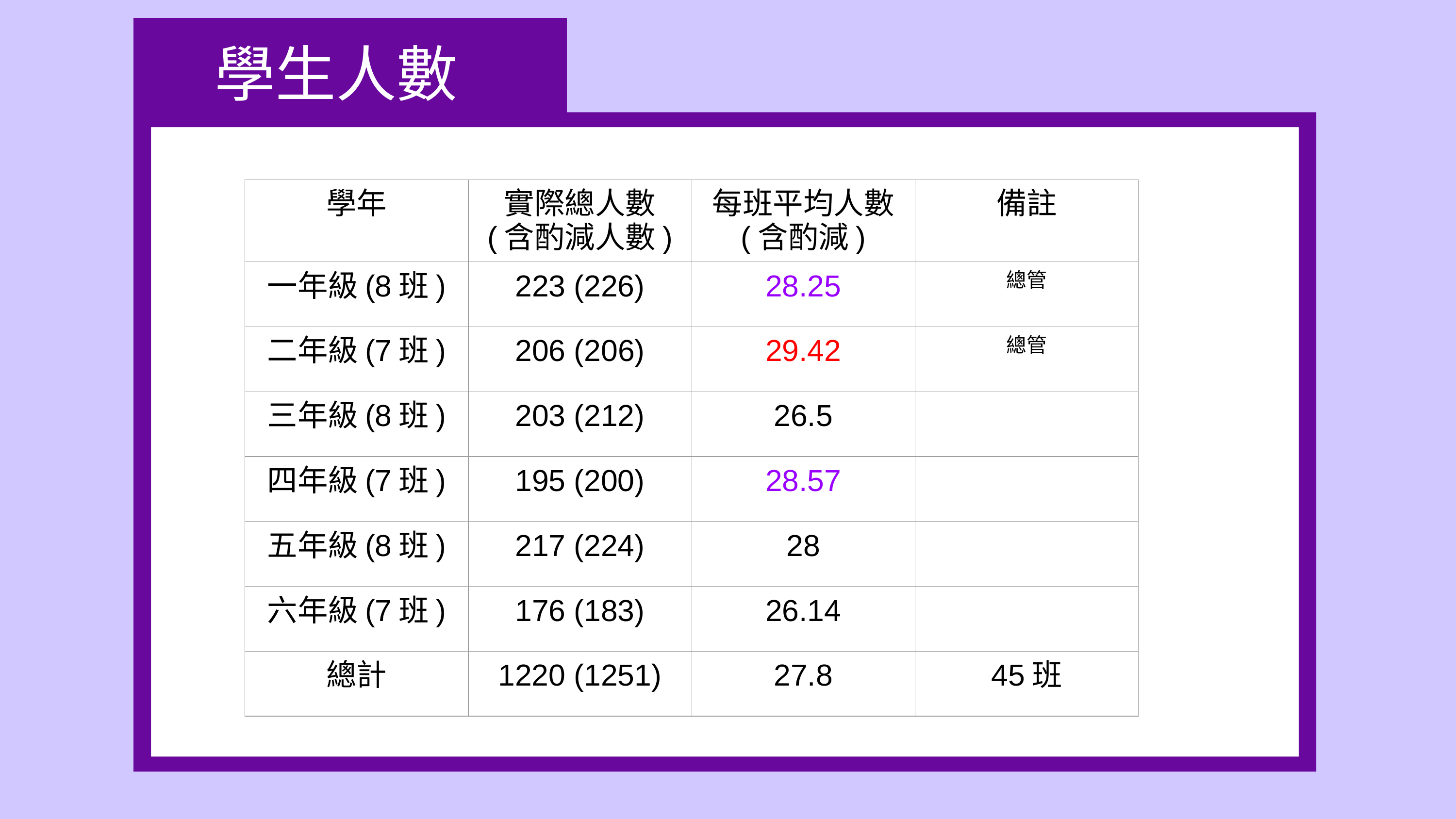

INTRODUCTION
學生人數

| 學年 | 實際總人數 (含酌減人數) | 每班平均人數 (含酌減) | 備註 |
| --- | --- | --- | --- |
| 一年級(8班) | 223 (226) | 28.25 | 總管 |
| 二年級(7班) | 206 (206) | 29.42 | 總管 |
| 三年級(8班) | 203 (212) | 26.5 |  |
| 四年級(7班) | 195 (200) | 28.57 |  |
| 五年級(8班) | 217 (224) | 28 |  |
| 六年級(7班) | 176 (183) | 26.14 |  |
| 總計 | 1220 (1251) | 27.8 | 45班 |